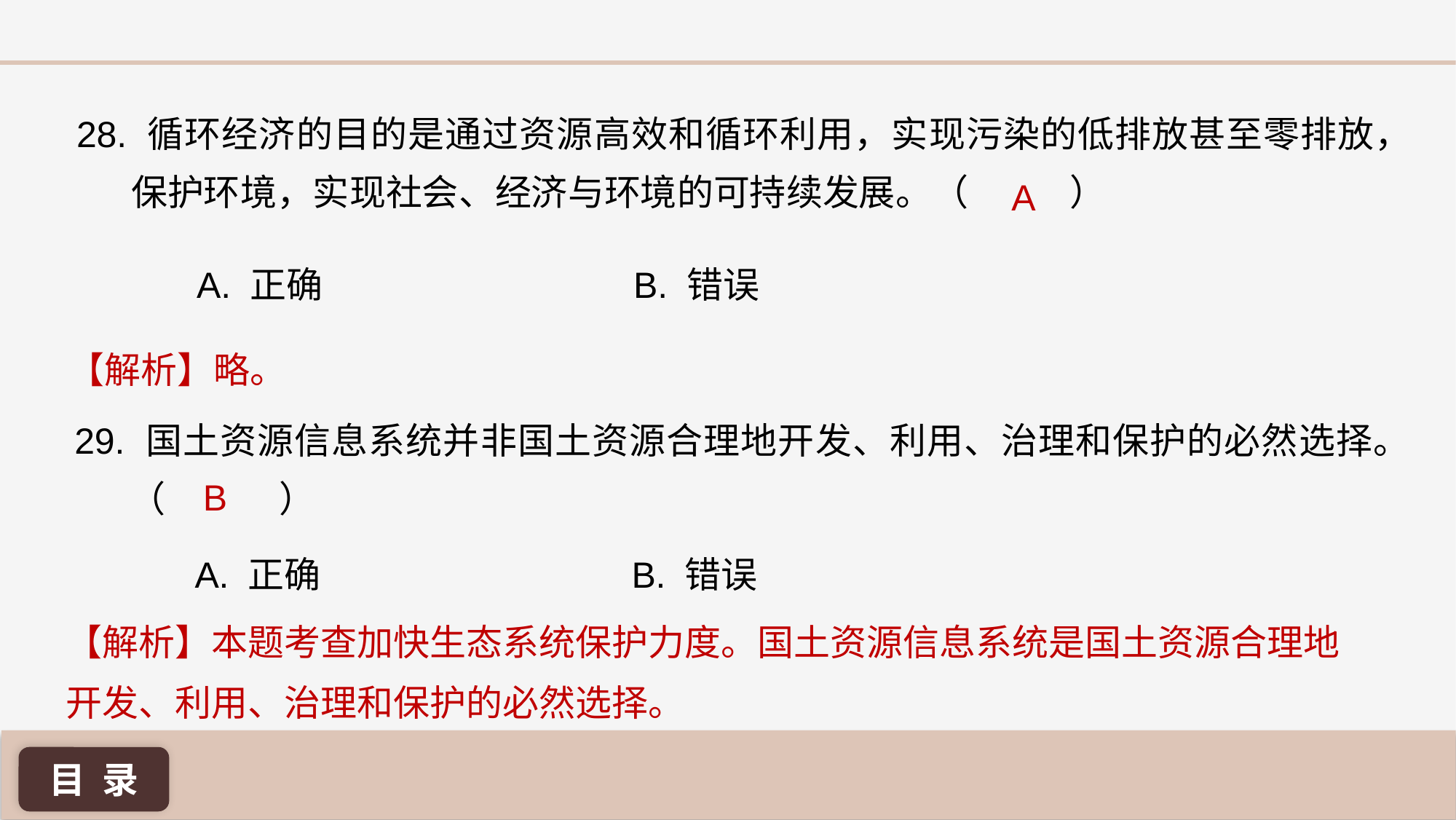

28. 循环经济的目的是通过资源高效和循环利用，实现污染的低排放甚至零排放，保护环境，实现社会、经济与环境的可持续发展。（	        ）
A
A. 正确 			B. 错误
【解析】略。
29. 国土资源信息系统并非国土资源合理地开发、利用、治理和保护的必然选择。（	     ）
B
A. 正确 			B. 错误
【解析】本题考查加快生态系统保护力度。国土资源信息系统是国土资源合理地开发、利用、治理和保护的必然选择。